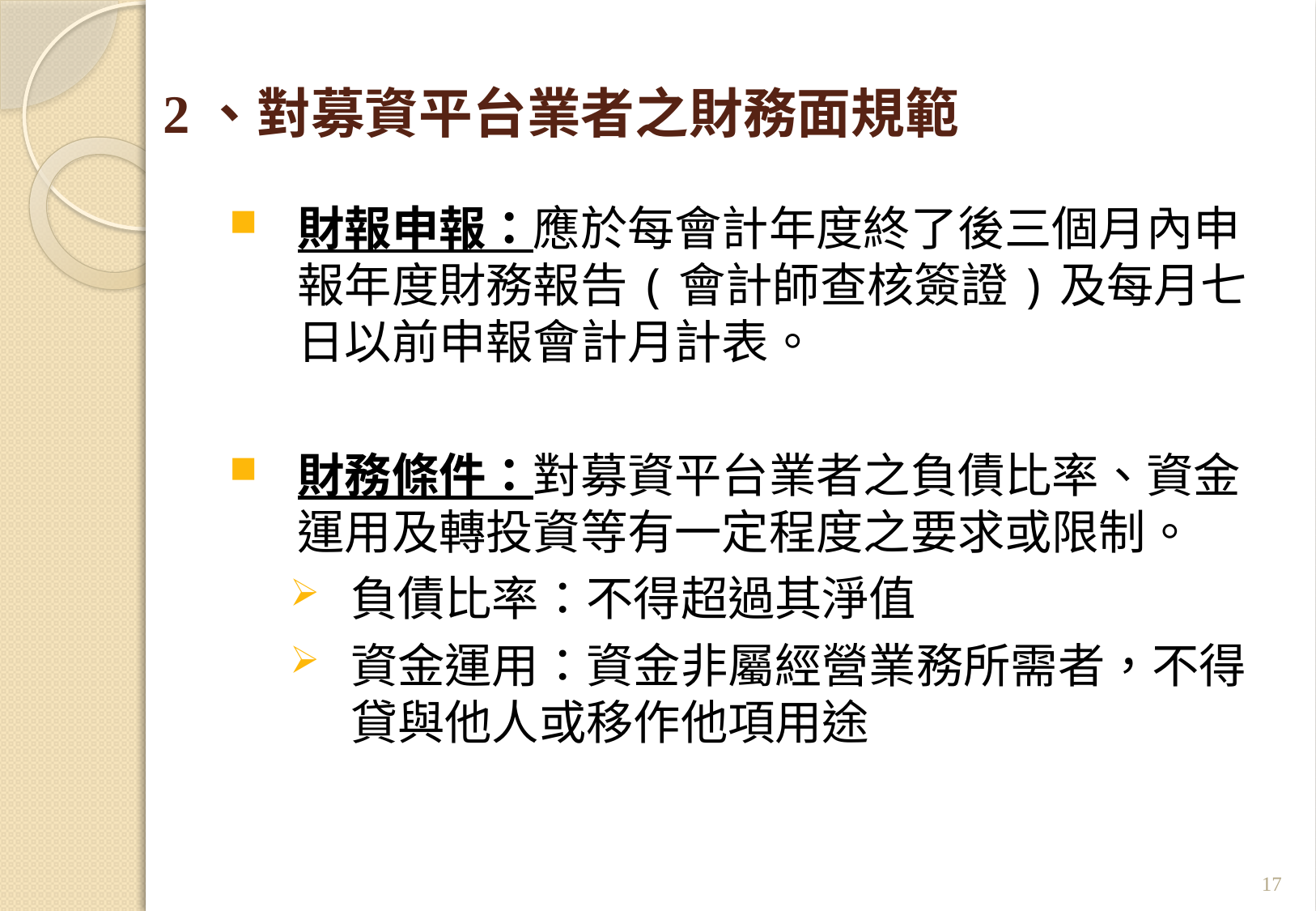

# 2、對募資平台業者之財務面規範
財報申報：應於每會計年度終了後三個月內申報年度財務報告(會計師查核簽證)及每月七日以前申報會計月計表。

財務條件：對募資平台業者之負債比率、資金運用及轉投資等有一定程度之要求或限制。
負債比率：不得超過其淨值
資金運用：資金非屬經營業務所需者，不得貸與他人或移作他項用途
17